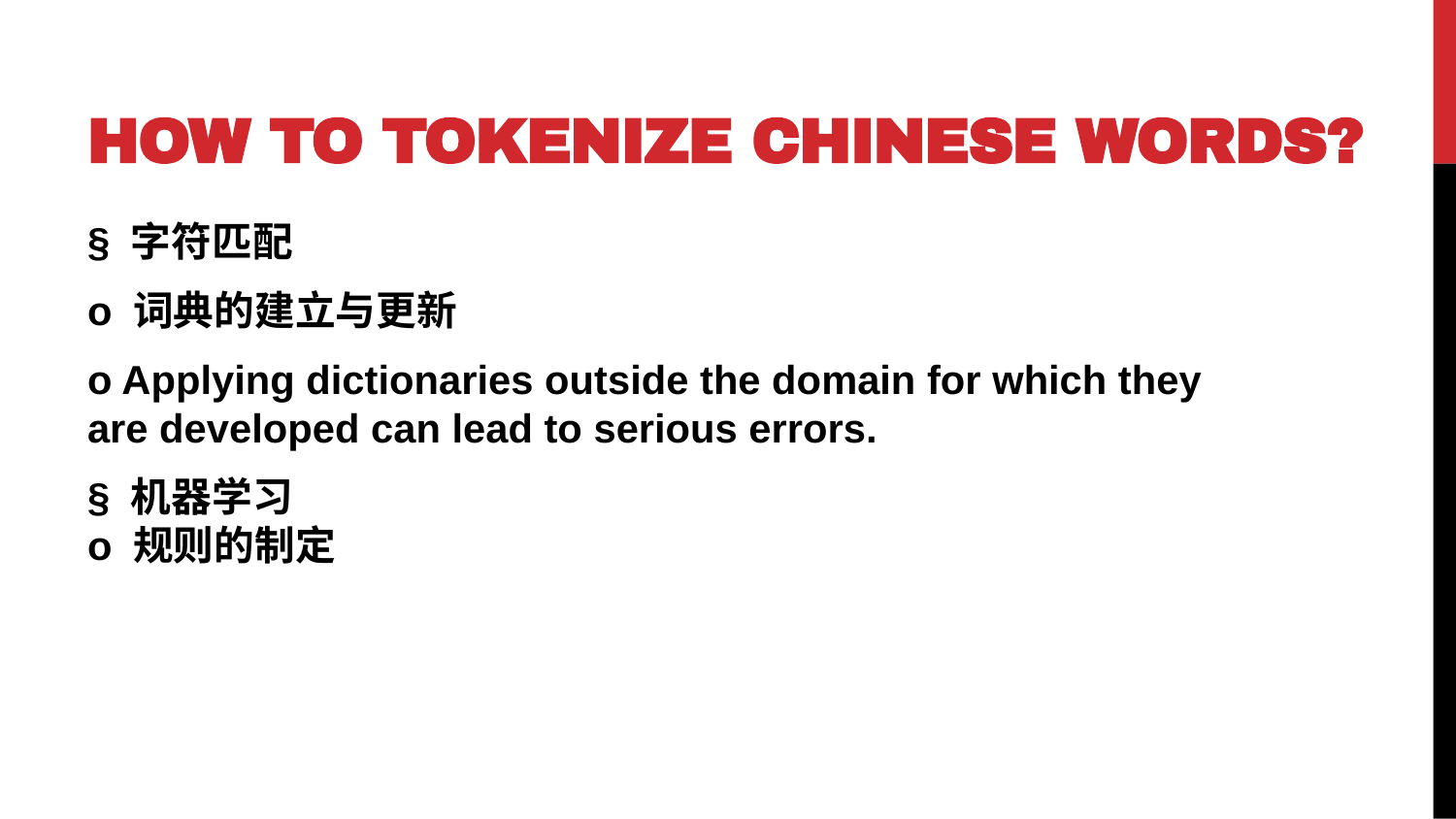

# How to tokenize Chinese words?
§ 字符匹配
o 词典的建立与更新
o Applying dictionaries outside the domain for which they are developed can lead to serious errors.
§ 机器学习
o 规则的制定